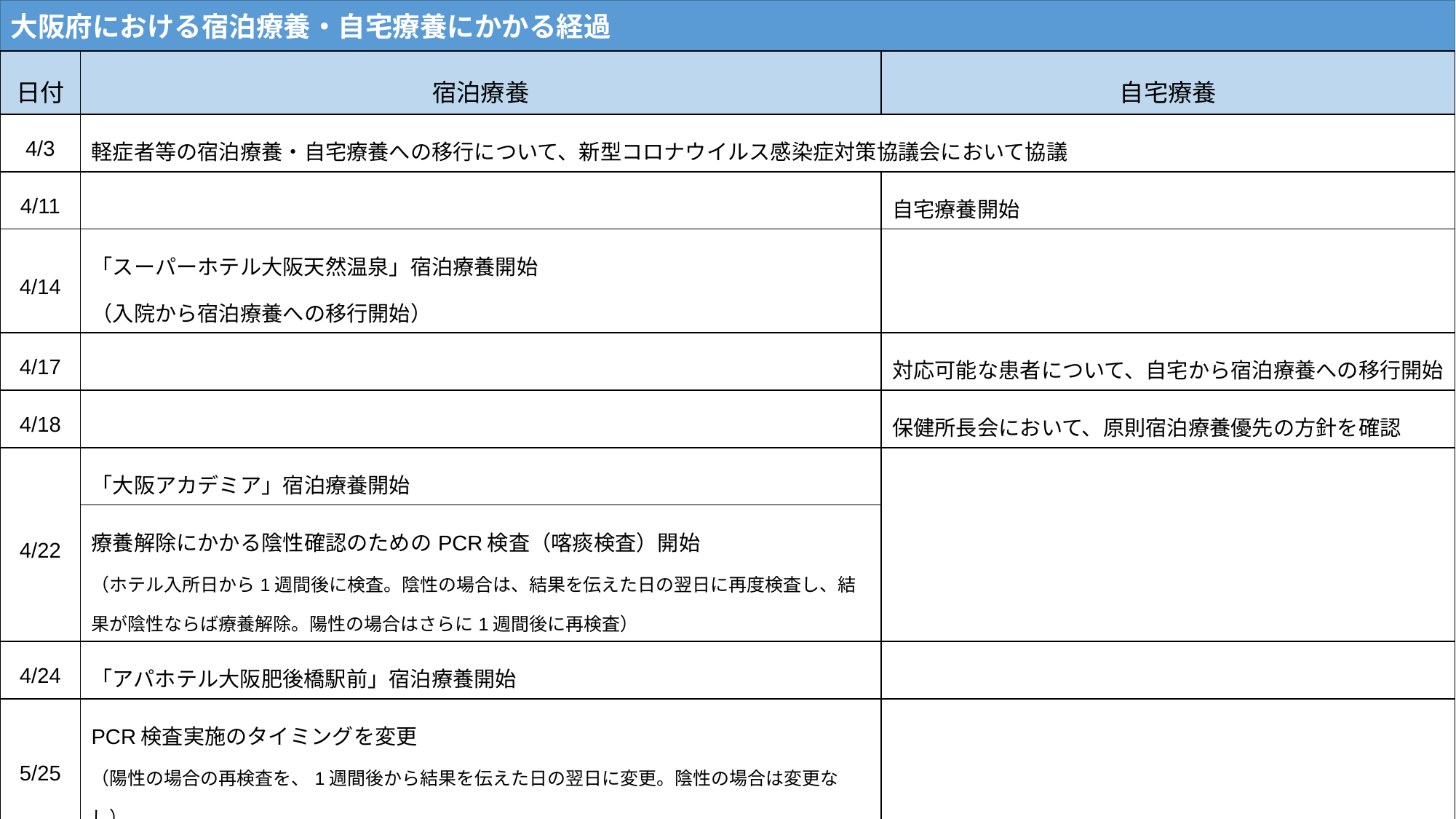

大阪府における宿泊療養・自宅療養にかかる経過
| 日付 | 宿泊療養 | 自宅療養 |
| --- | --- | --- |
| 4/3 | 軽症者等の宿泊療養・自宅療養への移行について、新型コロナウイルス感染症対策協議会において協議 |  |
| 4/11 |  | 自宅療養開始 |
| 4/14 | 「スーパーホテル大阪天然温泉」宿泊療養開始 （入院から宿泊療養への移行開始） |  |
| 4/17 |  | 対応可能な患者について、自宅から宿泊療養への移行開始 |
| 4/18 |  | 保健所長会において、原則宿泊療養優先の方針を確認 |
| 4/22 | 「大阪アカデミア」宿泊療養開始 |  |
|  | 療養解除にかかる陰性確認のためのPCR検査（喀痰検査）開始 （ホテル入所日から1週間後に検査。陰性の場合は、結果を伝えた日の翌日に再度検査し、結果が陰性ならば療養解除。陽性の場合はさらに1週間後に再検査） |  |
| 4/24 | 「アパホテル大阪肥後橋駅前」宿泊療養開始 |  |
| 5/25 | PCR検査実施のタイミングを変更 （陽性の場合の再検査を、1週間後から結果を伝えた日の翌日に変更。陰性の場合は変更なし） |  |
| 6/4 | 「スーパーホテル大阪天然温泉」宿泊療養患者が0名になる |  |
| 6/6 | 「アパホテル大阪肥後橋駅前」宿泊療養患者が0名になる |  |
3